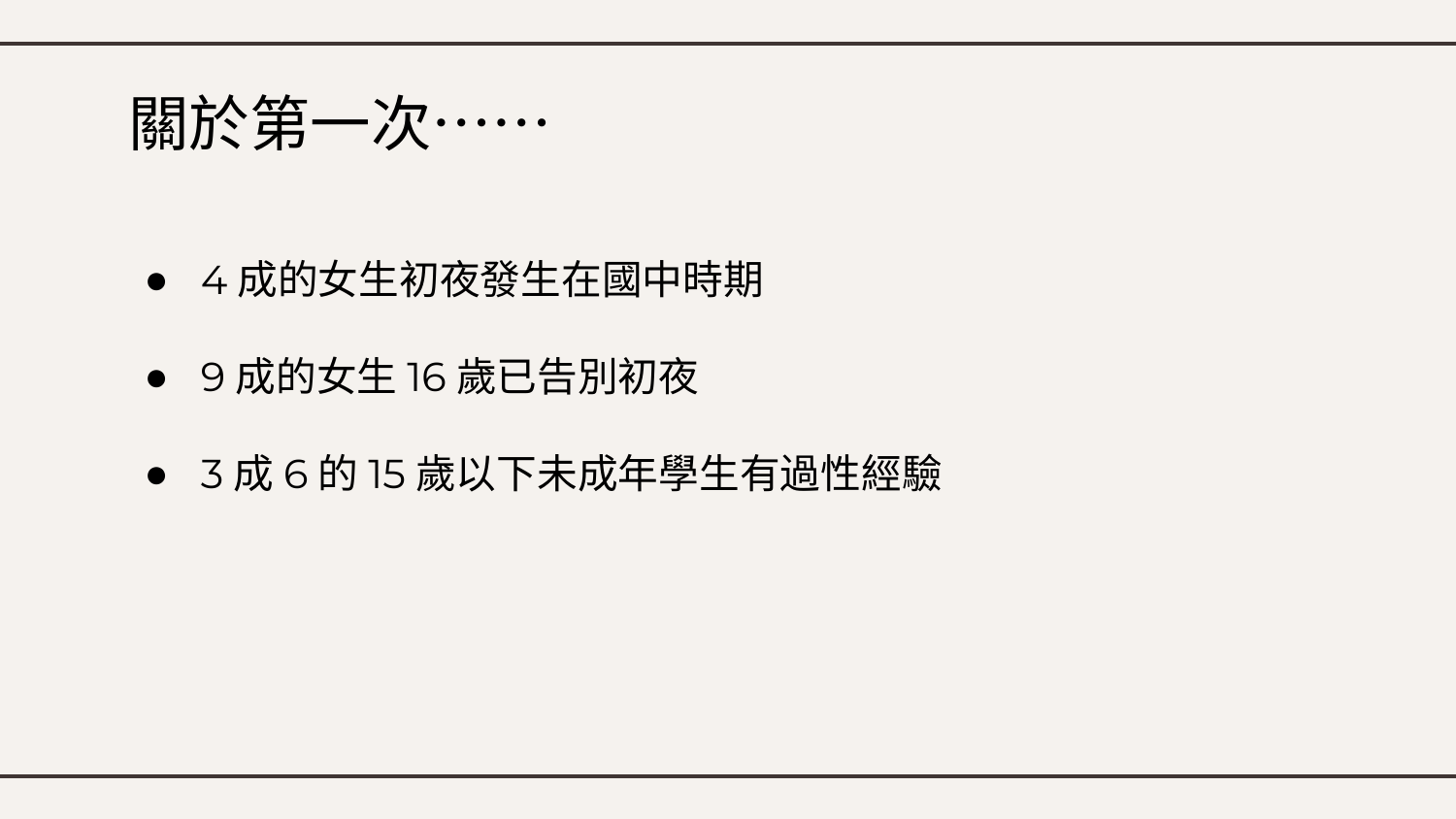

# 關於第一次……
4成的女生初夜發生在國中時期

9成的女生16歲已告別初夜

3成6的15歲以下未成年學生有過性經驗